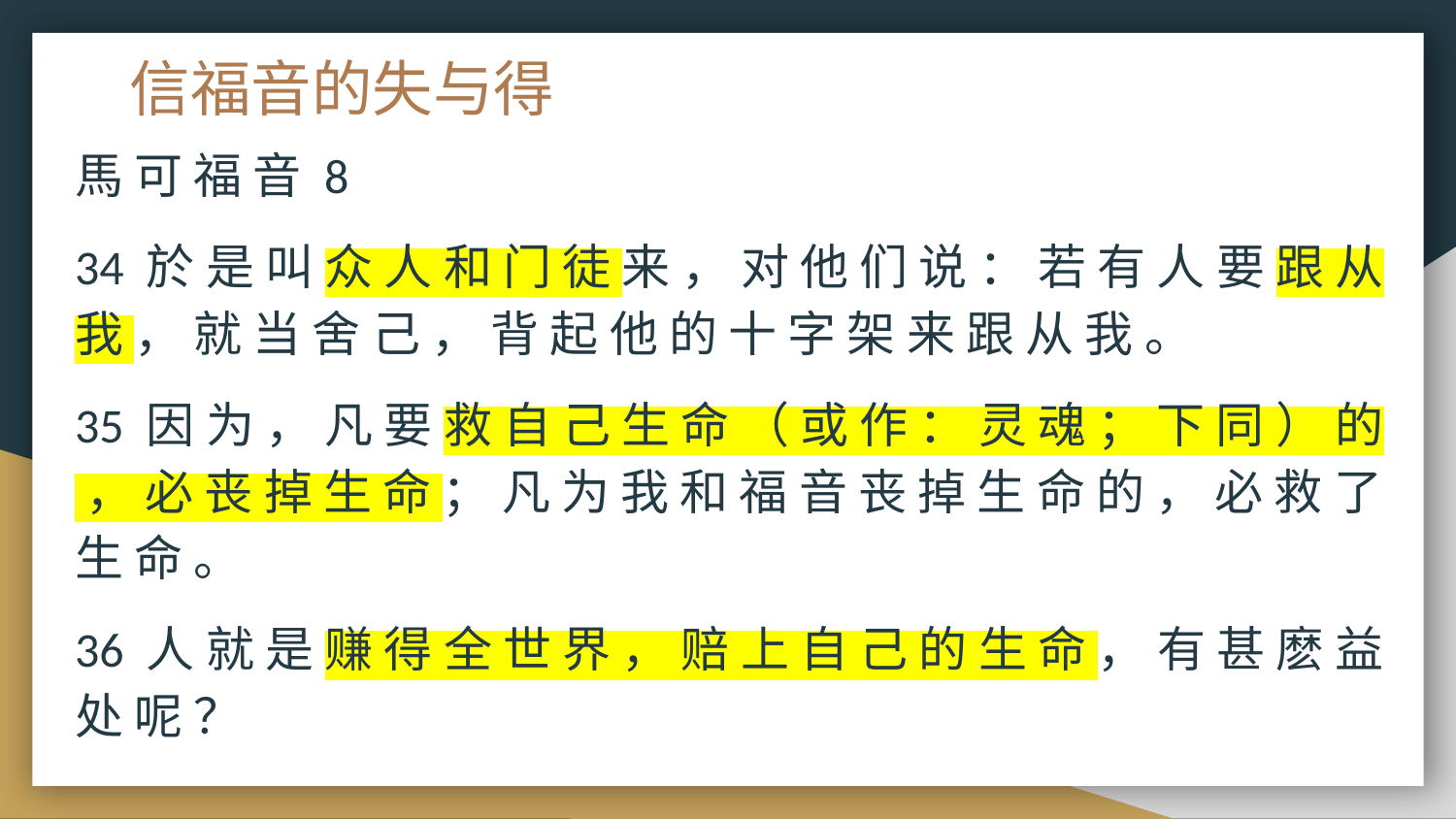

# 信福音的失与得
馬 可 福 音 8
34 於 是 叫 众 人 和 门 徒 来 ， 对 他 们 说 ： 若 有 人 要 跟 从 我 ， 就 当 舍 己 ， 背 起 他 的 十 字 架 来 跟 从 我 。
35 因 为 ， 凡 要 救 自 己 生 命 （ 或 作 ： 灵 魂 ； 下 同 ） 的 ， 必 丧 掉 生 命 ； 凡 为 我 和 福 音 丧 掉 生 命 的 ， 必 救 了 生 命 。
36 人 就 是 赚 得 全 世 界 ， 赔 上 自 己 的 生 命 ， 有 甚 麽 益 处 呢 ？